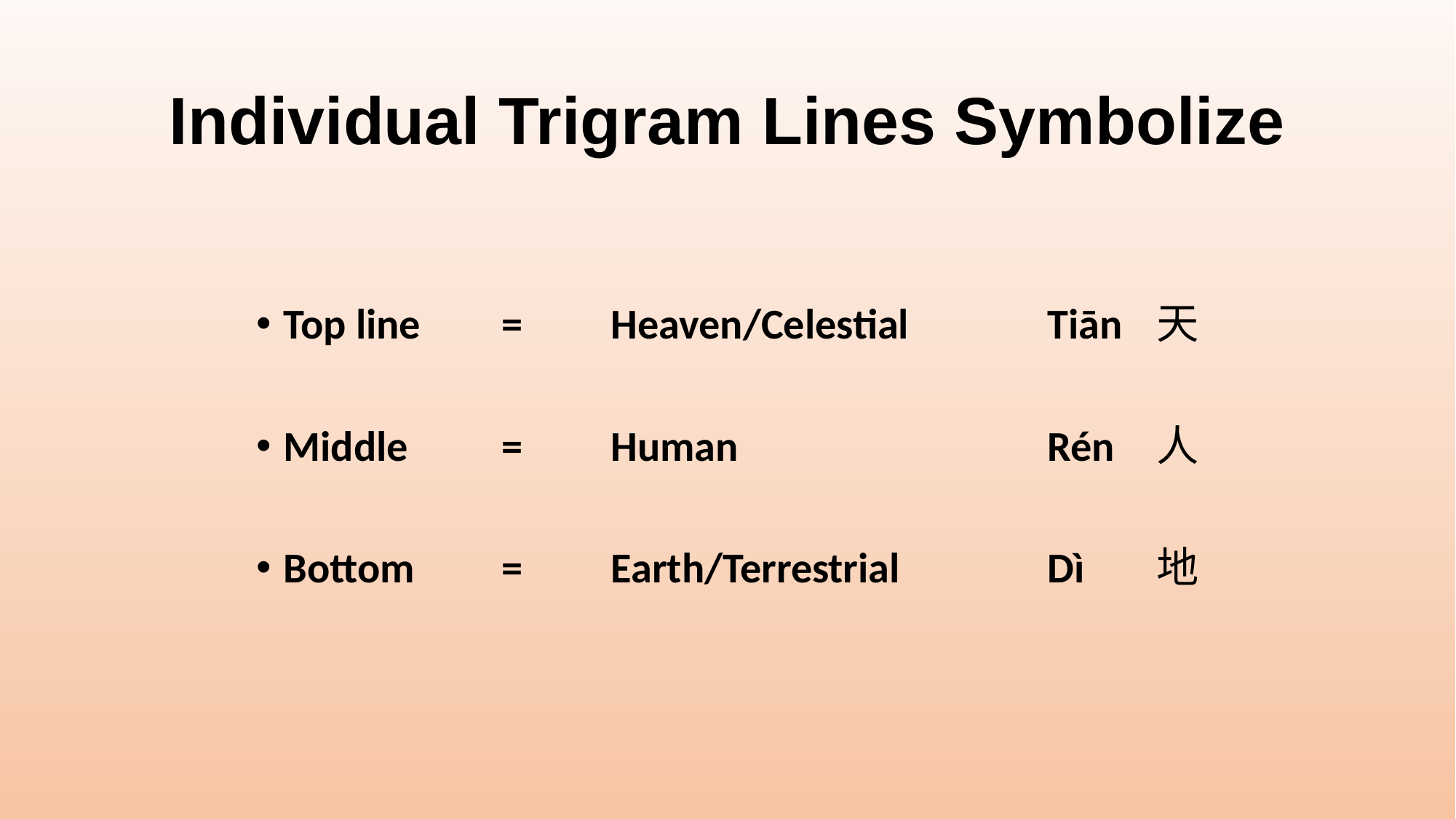

# Individual Trigram Lines Symbolize
Top line	=	Heaven/Celestial		Tiān	天

Middle	=	Human			Rén	人

Bottom	=	Earth/Terrestrial		Dì	地